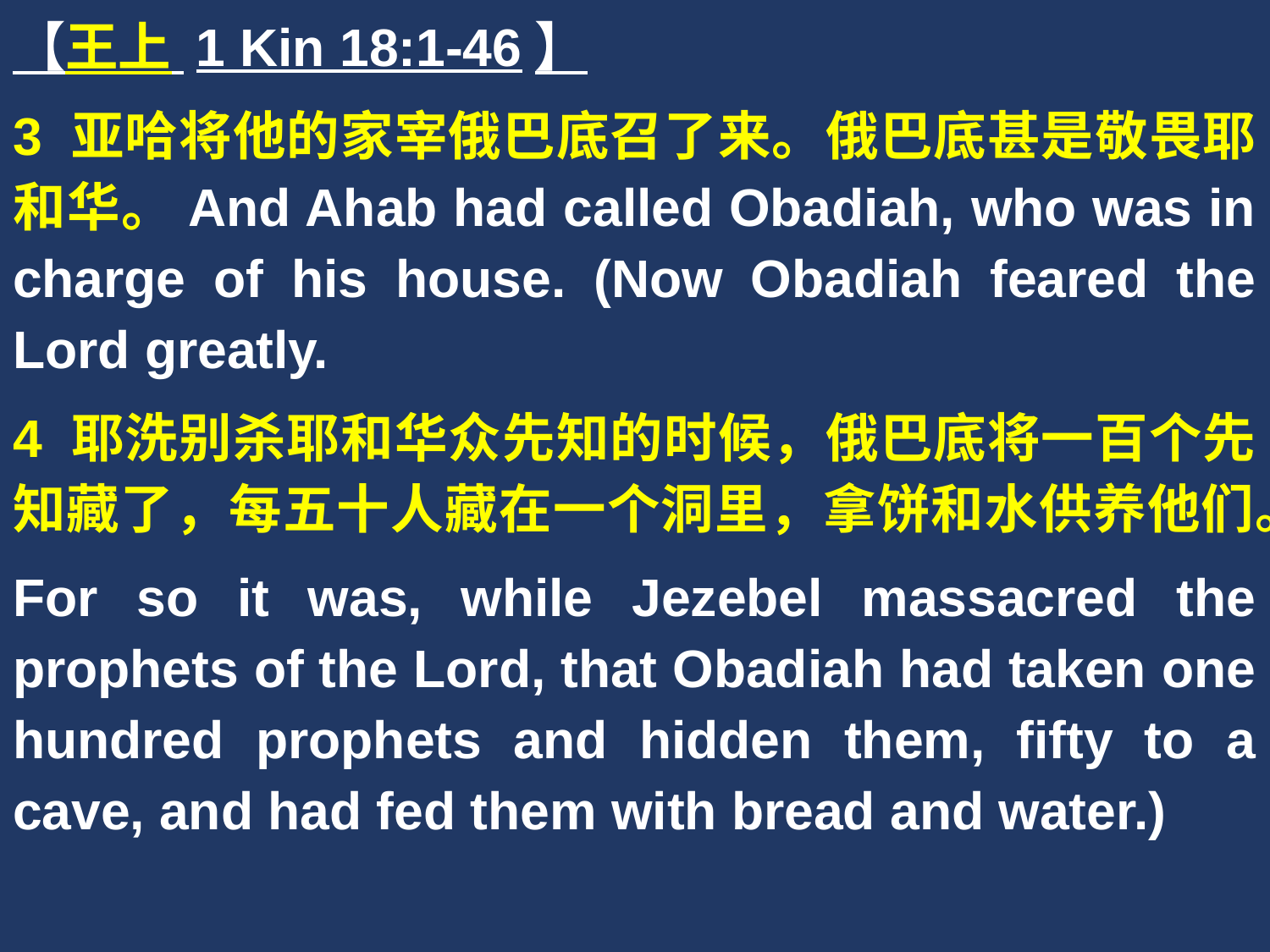

【王上 1 Kin 18:1-46】
3 亚哈将他的家宰俄巴底召了来。俄巴底甚是敬畏耶和华。And Ahab had called Obadiah, who was in charge of his house. (Now Obadiah feared the Lord greatly.
4 耶洗别杀耶和华众先知的时候，俄巴底将一百个先知藏了，每五十人藏在一个洞里，拿饼和水供养他们。
For so it was, while Jezebel massacred the prophets of the Lord, that Obadiah had taken one hundred prophets and hidden them, fifty to a cave, and had fed them with bread and water.)